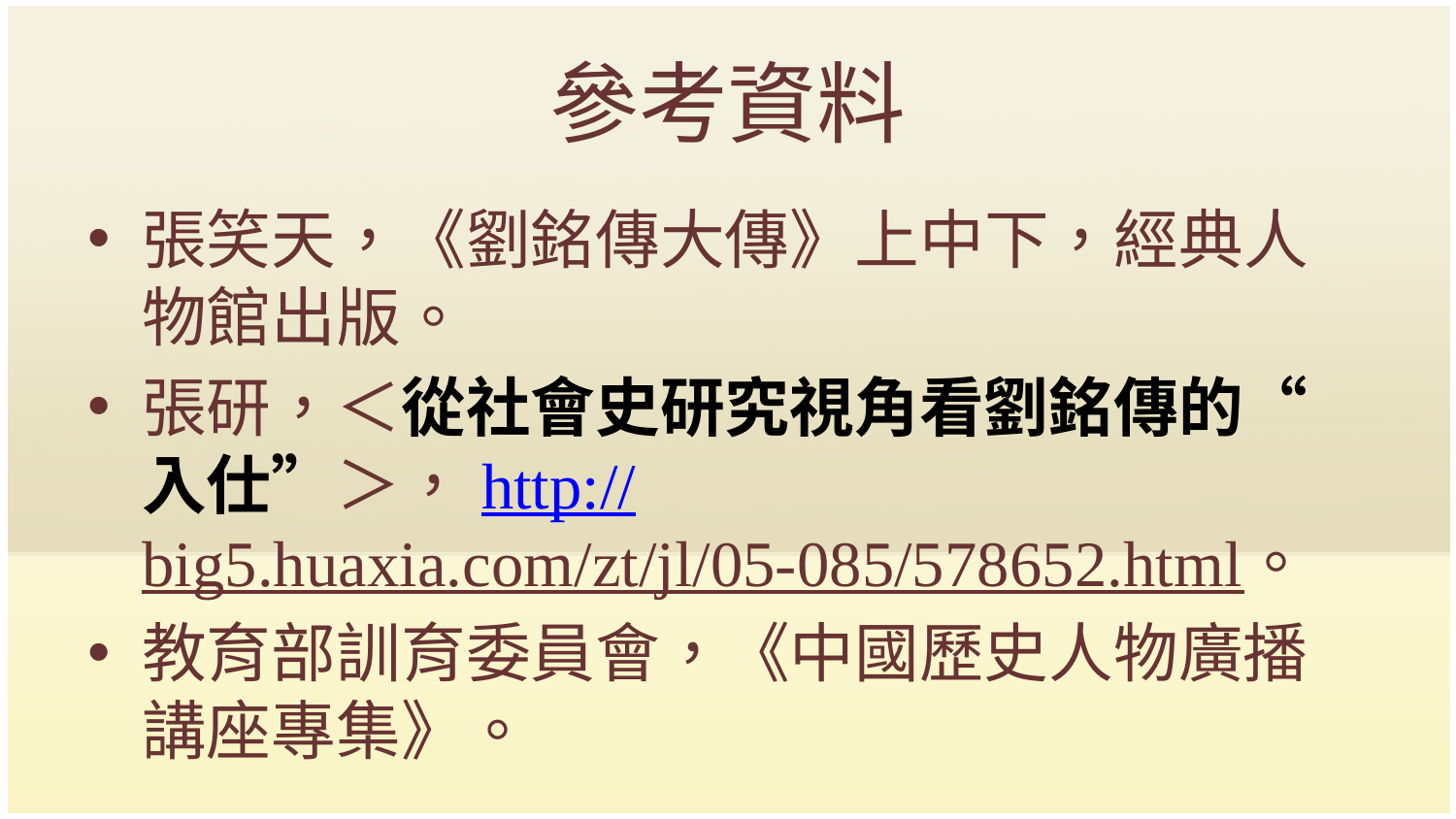

# 參考資料
張笑天，《劉銘傳大傳》上中下，經典人物館出版。
張研，＜從社會史研究視角看劉銘傳的“入仕”＞，http://big5.huaxia.com/zt/jl/05-085/578652.html。
教育部訓育委員會，《中國歷史人物廣播講座專集》。